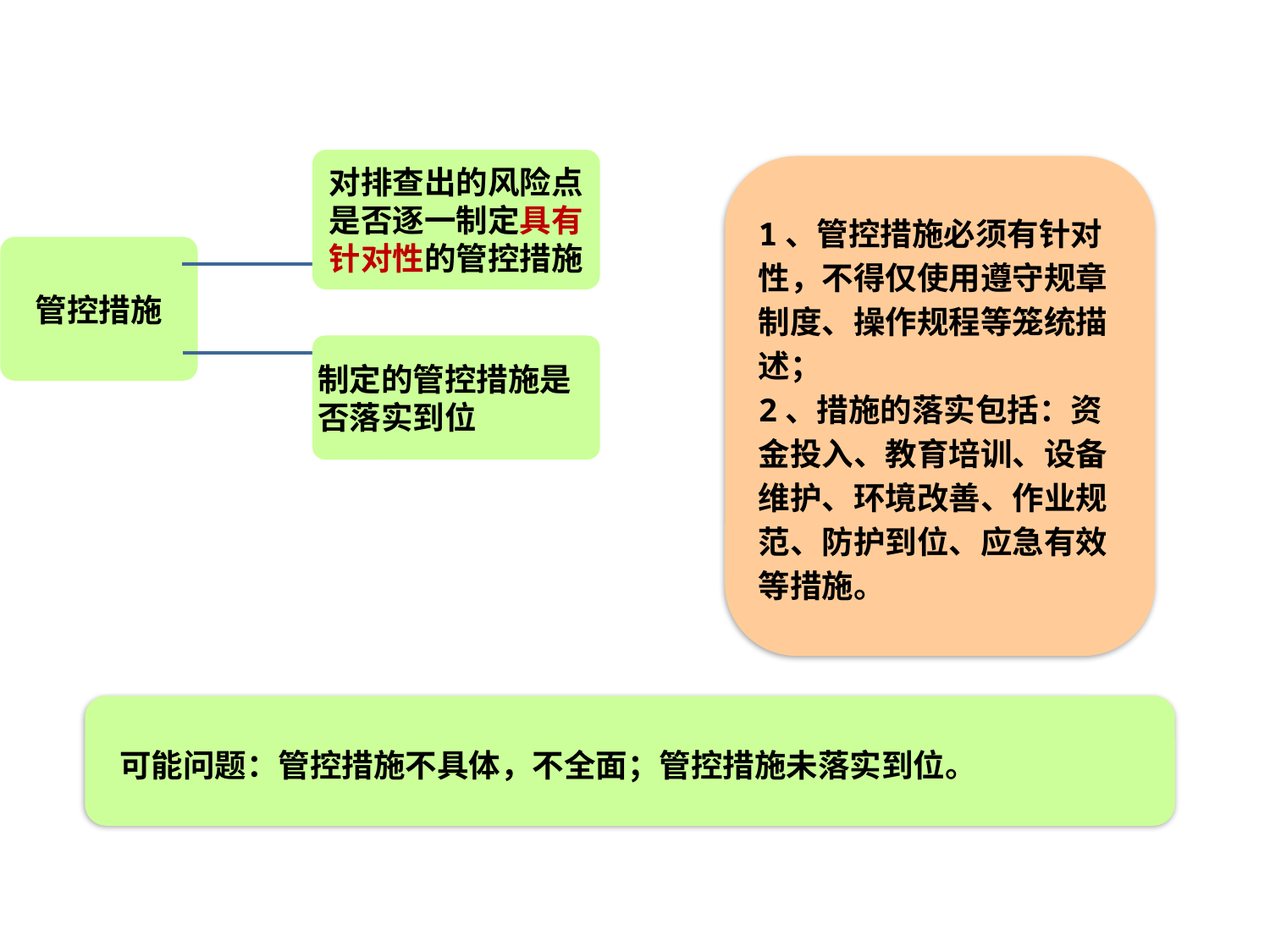

管控措施
对排查出的风险点是否逐一制定具有针对性的管控措施
制定的管控措施是否落实到位
1、管控措施必须有针对性，不得仅使用遵守规章制度、操作规程等笼统描述；
2、措施的落实包括：资金投入、教育培训、设备维护、环境改善、作业规范、防护到位、应急有效等措施。

 可能问题：管控措施不具体，不全面；管控措施未落实到位。
2017年11月 莱芜